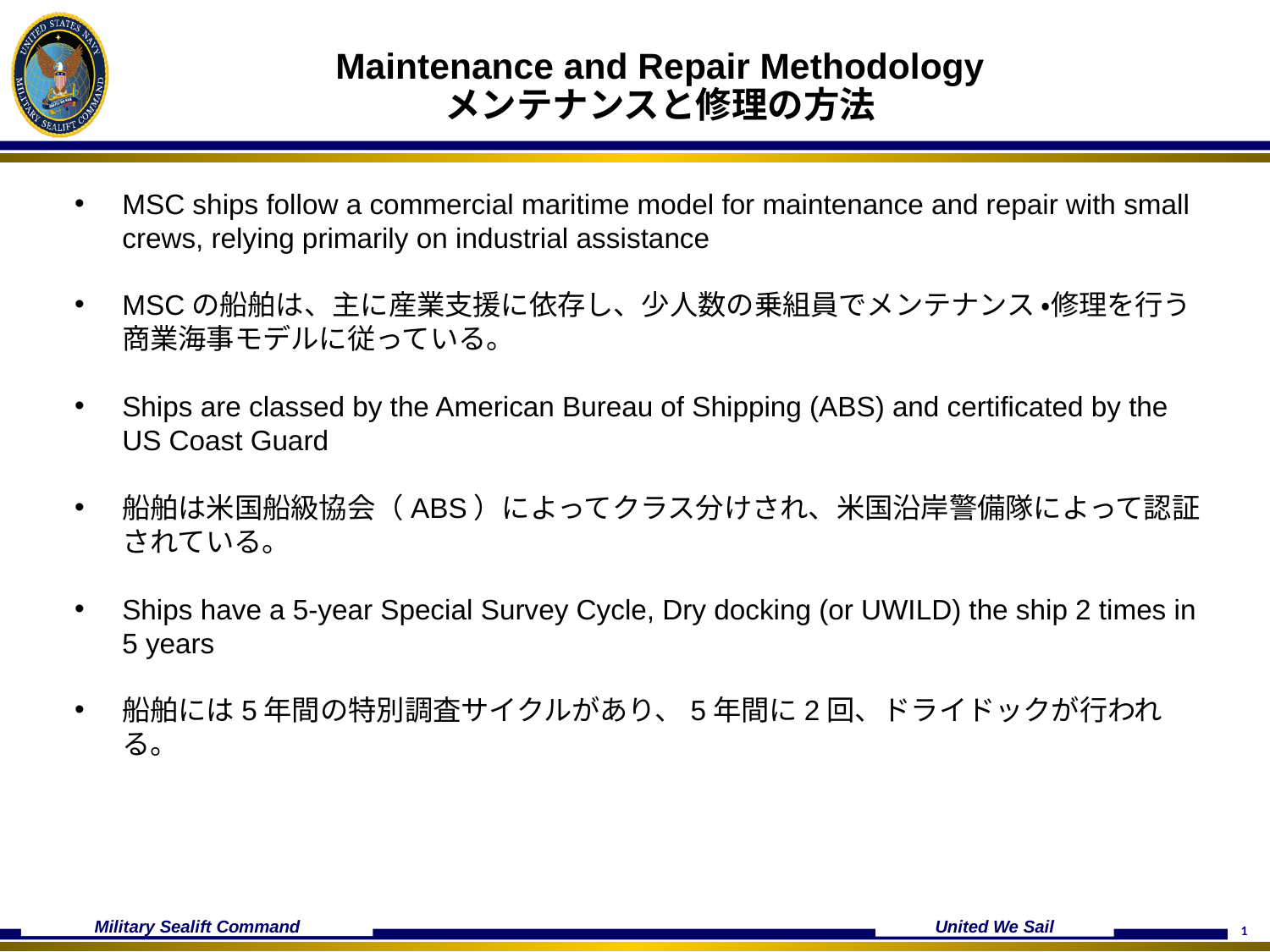

# Maintenance and Repair Methodology メンテナンスと修理の方法
MSC ships follow a commercial maritime model for maintenance and repair with small crews, relying primarily on industrial assistance

MSCの船舶は、主に産業支援に依存し、少人数の乗組員でメンテナンス ・修理を行う商業海事モデルに従っている。

Ships are classed by the American Bureau of Shipping (ABS) and certificated by the US Coast Guard

船舶は米国船級協会（ABS）によってクラス分けされ、米国沿岸警備隊によって認証されている。

Ships have a 5-year Special Survey Cycle, Dry docking (or UWILD) the ship 2 times in 5 years

船舶には5年間の特別調査サイクルがあり、5年間に2回、ドライドックが行われる。